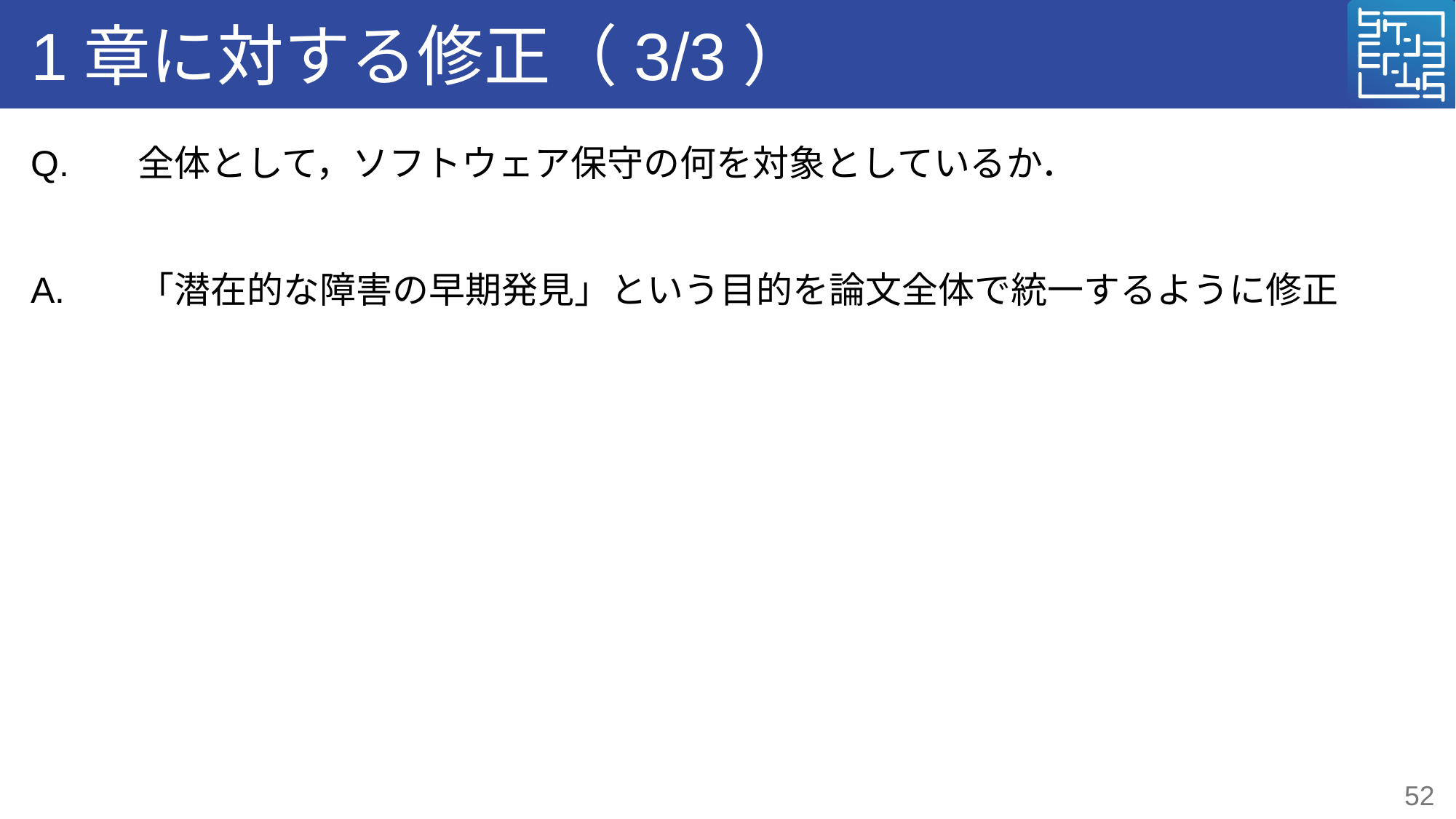

# 1章に対する修正（3/3）
Q.	全体として，ソフトウェア保守の何を対象としているか．

A.	「潜在的な障害の早期発見」という目的を論文全体で統一するように修正

52